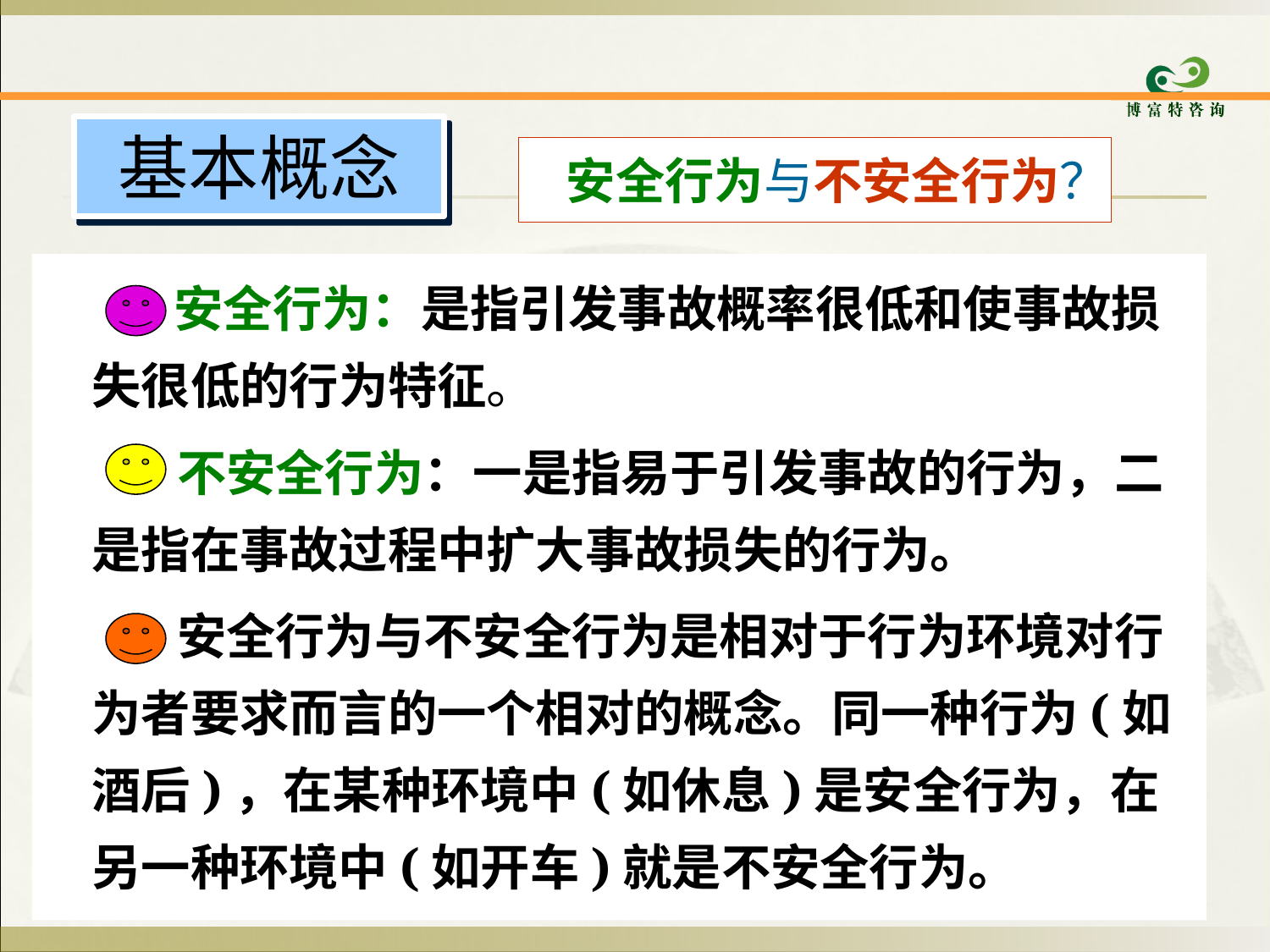

# 基本概念
   安全行为与不安全行为？
　                安全行为：是指引发事故概率很低和使事故损失很低的行为特征。
           不安全行为：一是指易于引发事故的行为，二是指在事故过程中扩大事故损失的行为。
           安全行为与不安全行为是相对于行为环境对行为者要求而言的一个相对的概念。同一种行为(如酒后)，在某种环境中(如休息)是安全行为，在另一种环境中(如开车)就是不安全行为。